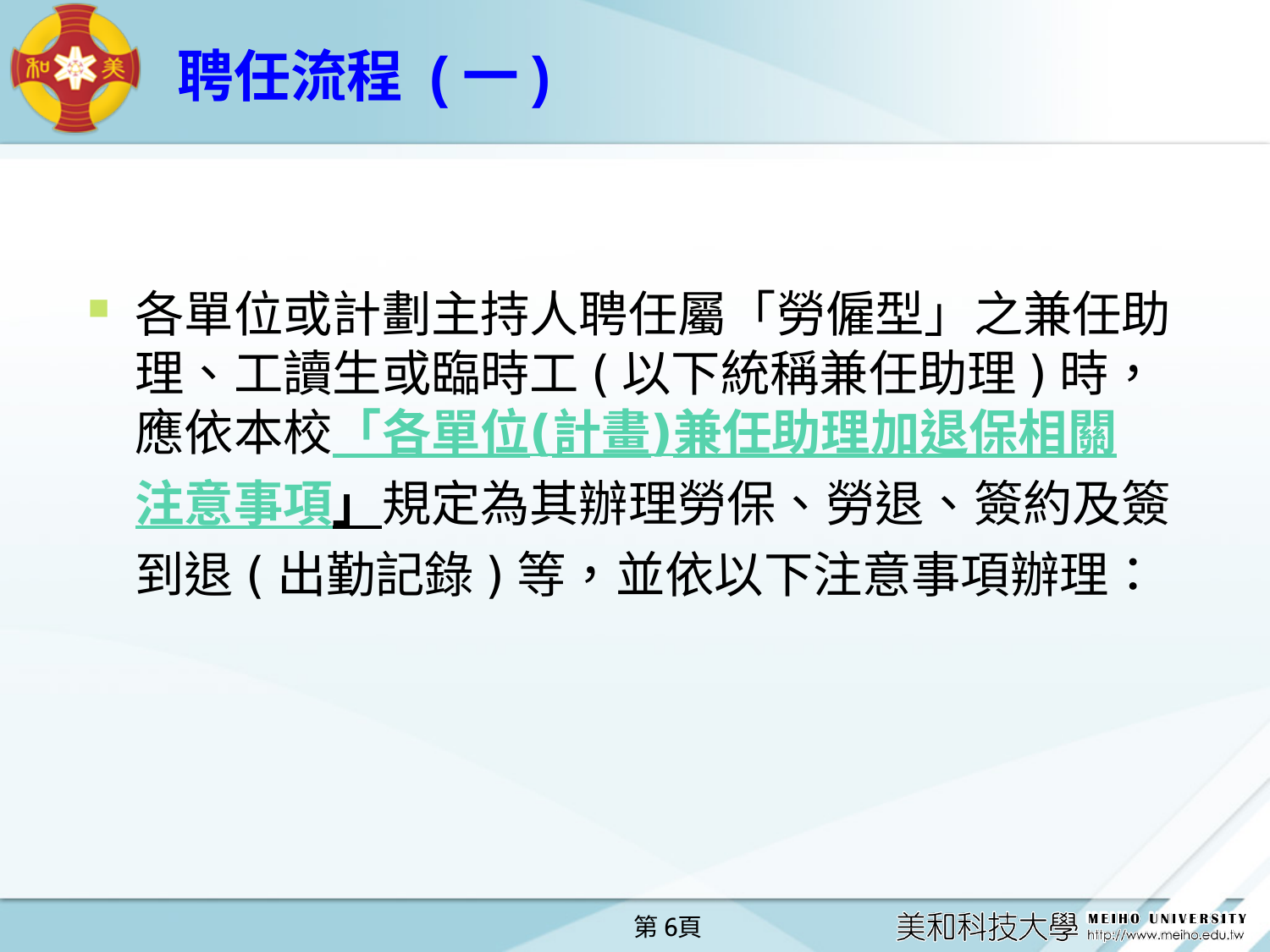

# 聘任流程 (一)
各單位或計劃主持人聘任屬「勞僱型」之兼任助理、工讀生或臨時工(以下統稱兼任助理)時，應依本校「各單位(計畫)兼任助理加退保相關注意事項」規定為其辦理勞保、勞退、簽約及簽到退(出勤記錄)等，並依以下注意事項辦理：